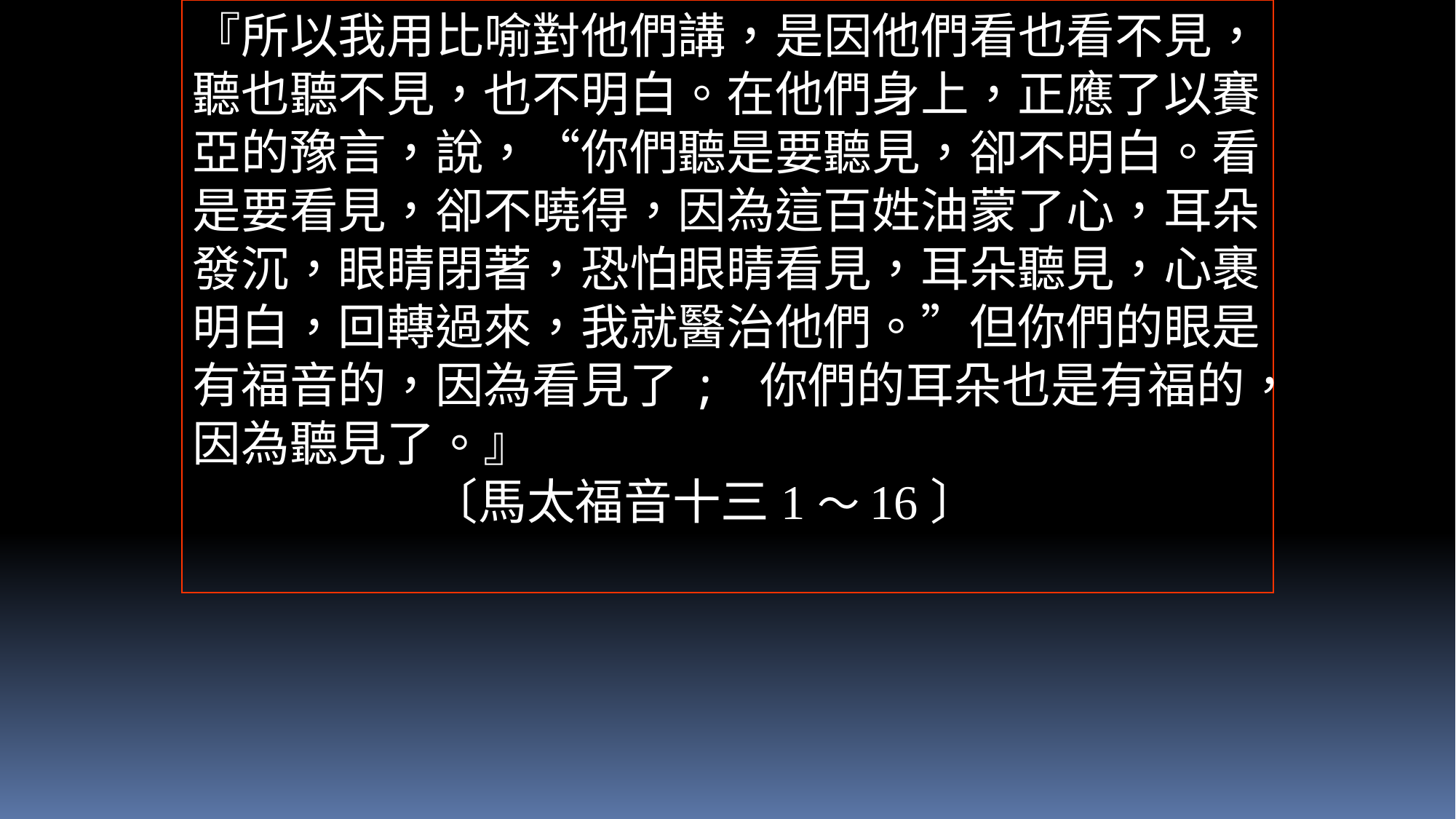

『所以我用比喻對他們講，是因他們看也看不見，聽也聽不見，也不明白。在他們身上，正應了以賽亞的豫言，說，“你們聽是要聽見，卻不明白。看是要看見，卻不曉得，因為這百姓油蒙了心，耳朵發沉，眼睛閉著，恐怕眼睛看見，耳朵聽見，心裹明白，回轉過來，我就醫治他們。”但你們的眼是有福音的，因為看見了; 你們的耳朵也是有福的，因為聽見了。』
                        〔馬太福音十三1～16〕